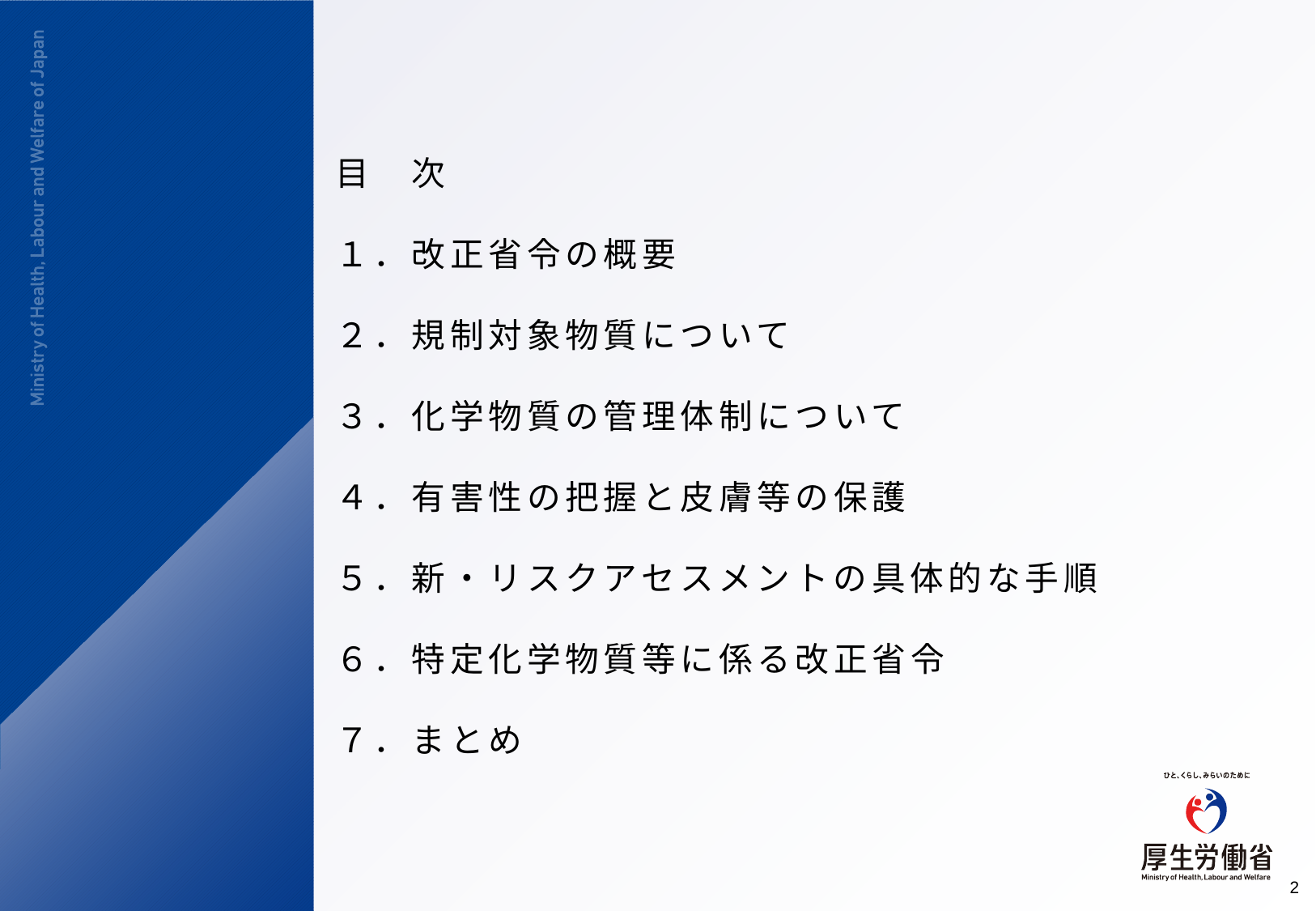

目　次

１．改正省令の概要
２．規制対象物質について
３．化学物質の管理体制について
４．有害性の把握と皮膚等の保護
５．新・リスクアセスメントの具体的な手順
６．特定化学物質等に係る改正省令

７．まとめ
2